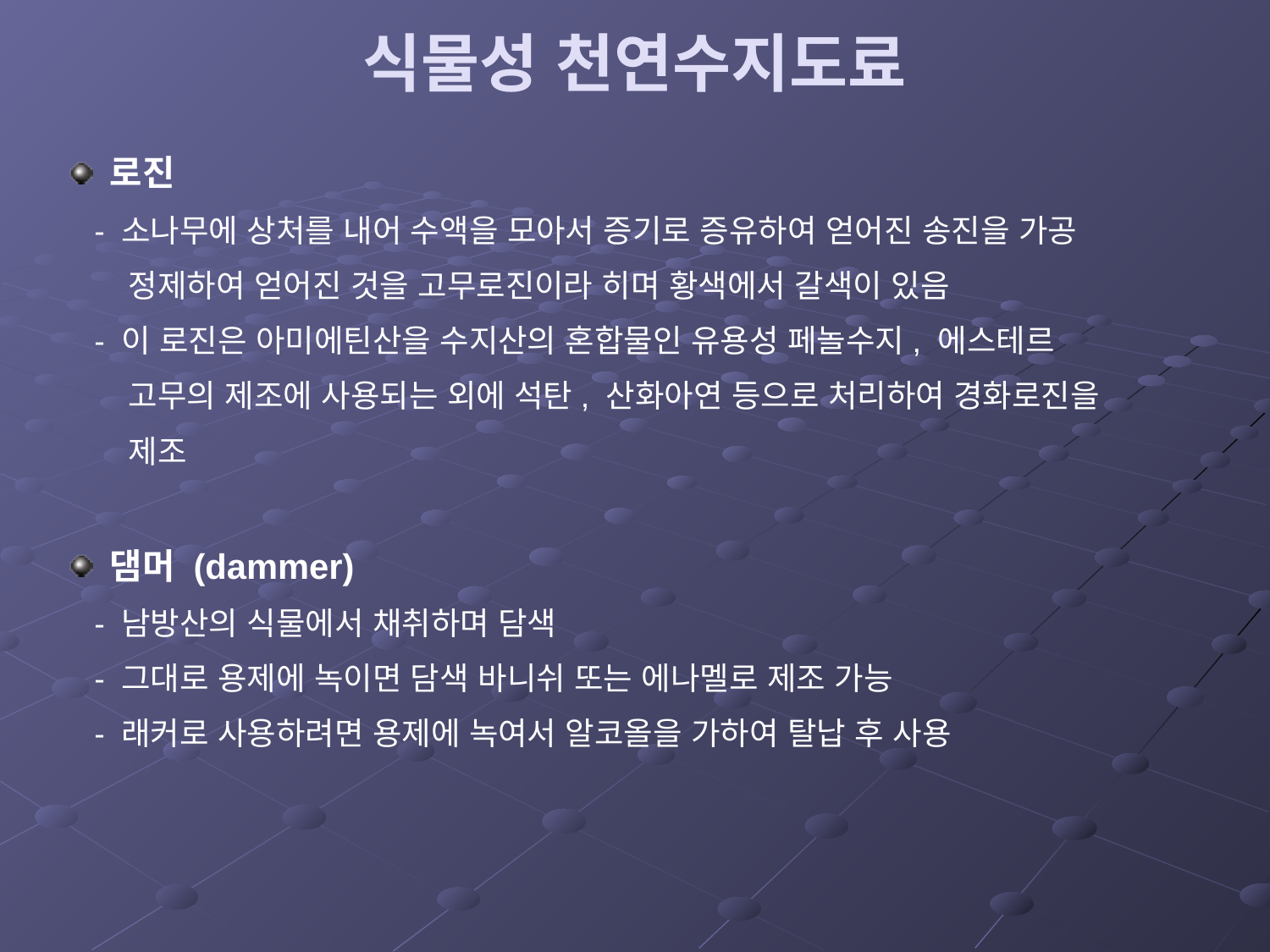

# 식물성 천연수지도료
로진
   - 소나무에 상처를 내어 수액을 모아서 증기로 증유하여 얻어진 송진을 가공
      정제하여 얻어진 것을 고무로진이라 히며 황색에서 갈색이 있음
   - 이 로진은 아미에틴산을 수지산의 혼합물인 유용성 페놀수지, 에스테르
      고무의 제조에 사용되는 외에 석탄, 산화아연 등으로 처리하여 경화로진을
      제조

댐머 (dammer)
   - 남방산의 식물에서 채취하며 담색
   - 그대로 용제에 녹이면 담색 바니쉬 또는 에나멜로 제조 가능
   - 래커로 사용하려면 용제에 녹여서 알코올을 가하여 탈납 후 사용